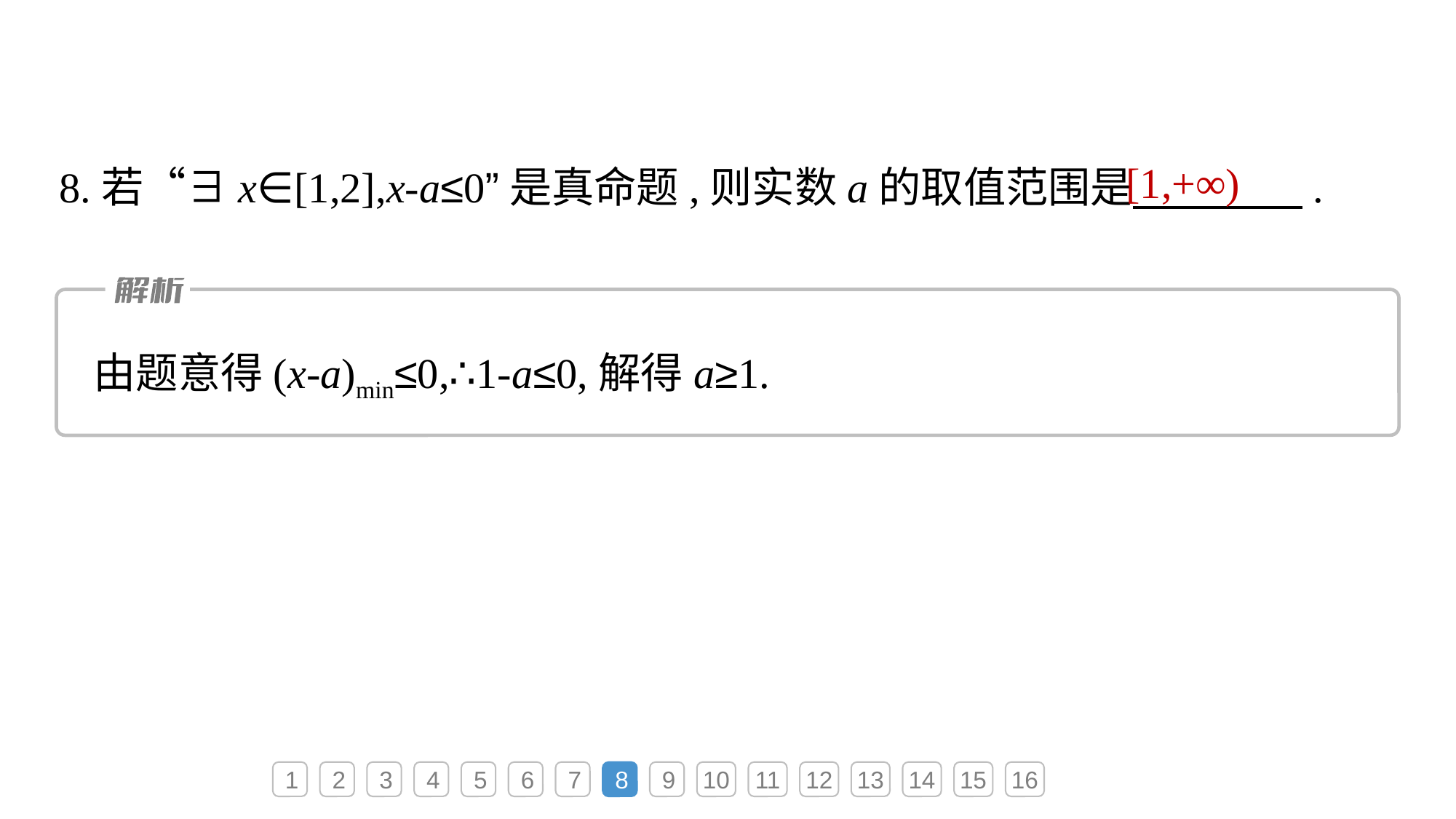

[1,+∞)
8.若“∃x∈[1,2],x-a≤0”是真命题,则实数a的取值范围是　　　　.

由题意得(x-a)min≤0,∴1-a≤0,解得a≥1.
1
2
3
4
5
6
7
8
9
10
11
12
13
14
15
16